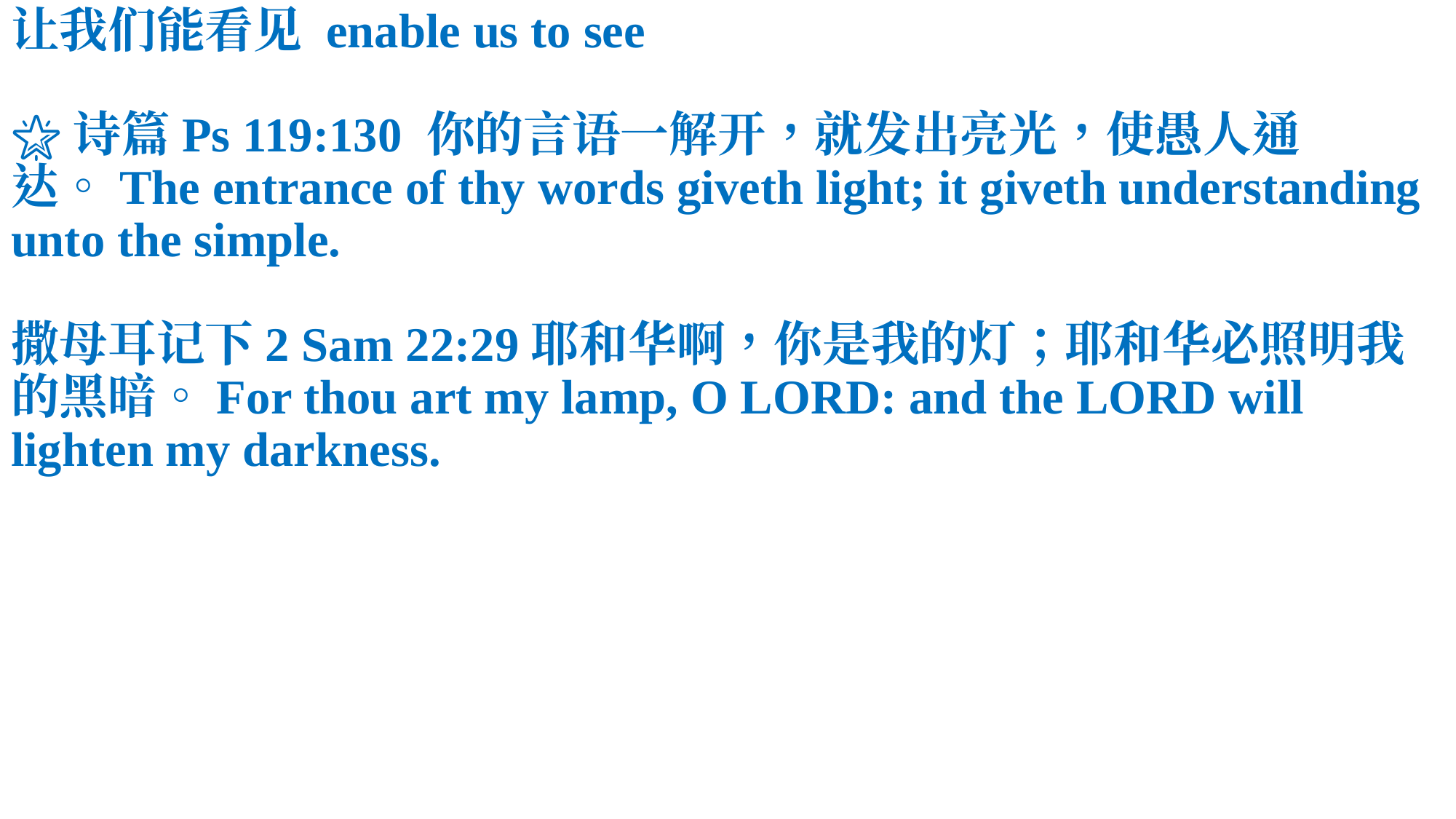

让我们能看见 enable us to see

🌟诗篇Ps 119:130 你的言语一解开，就发出亮光，使愚人通达。The entrance of thy words giveth light; it giveth understanding unto the simple.

撒母耳记下2 Sam 22:29耶和华啊，你是我的灯；耶和华必照明我的黑暗。For thou art my lamp, O LORD: and the LORD will lighten my darkness.